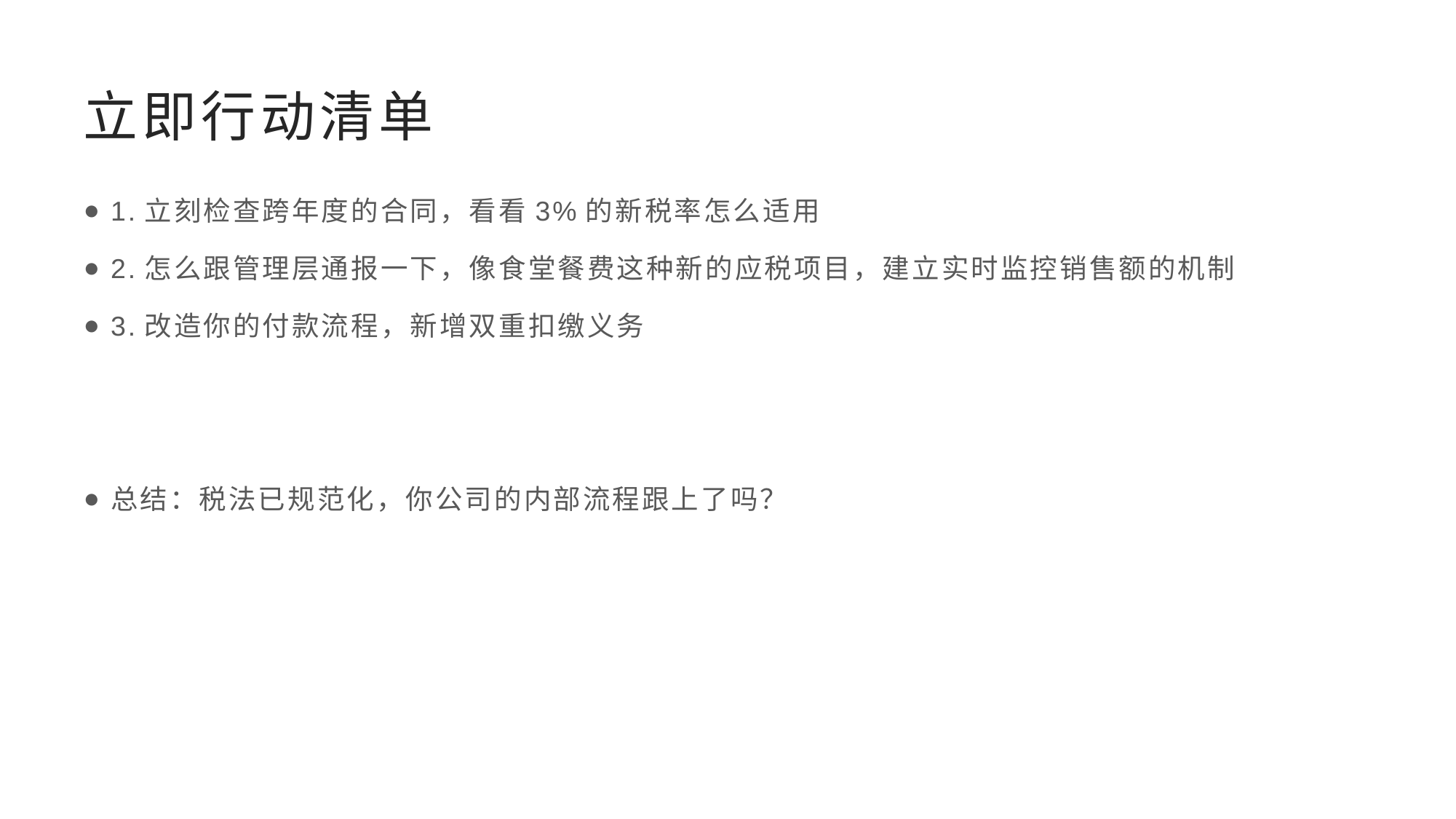

# 立即行动清单
1.立刻检查跨年度的合同，看看3%的新税率怎么适用
2.怎么跟管理层通报一下，像食堂餐费这种新的应税项目，建立实时监控销售额的机制
3.改造你的付款流程，新增双重扣缴义务

总结：税法已规范化，你公司的内部流程跟上了吗？